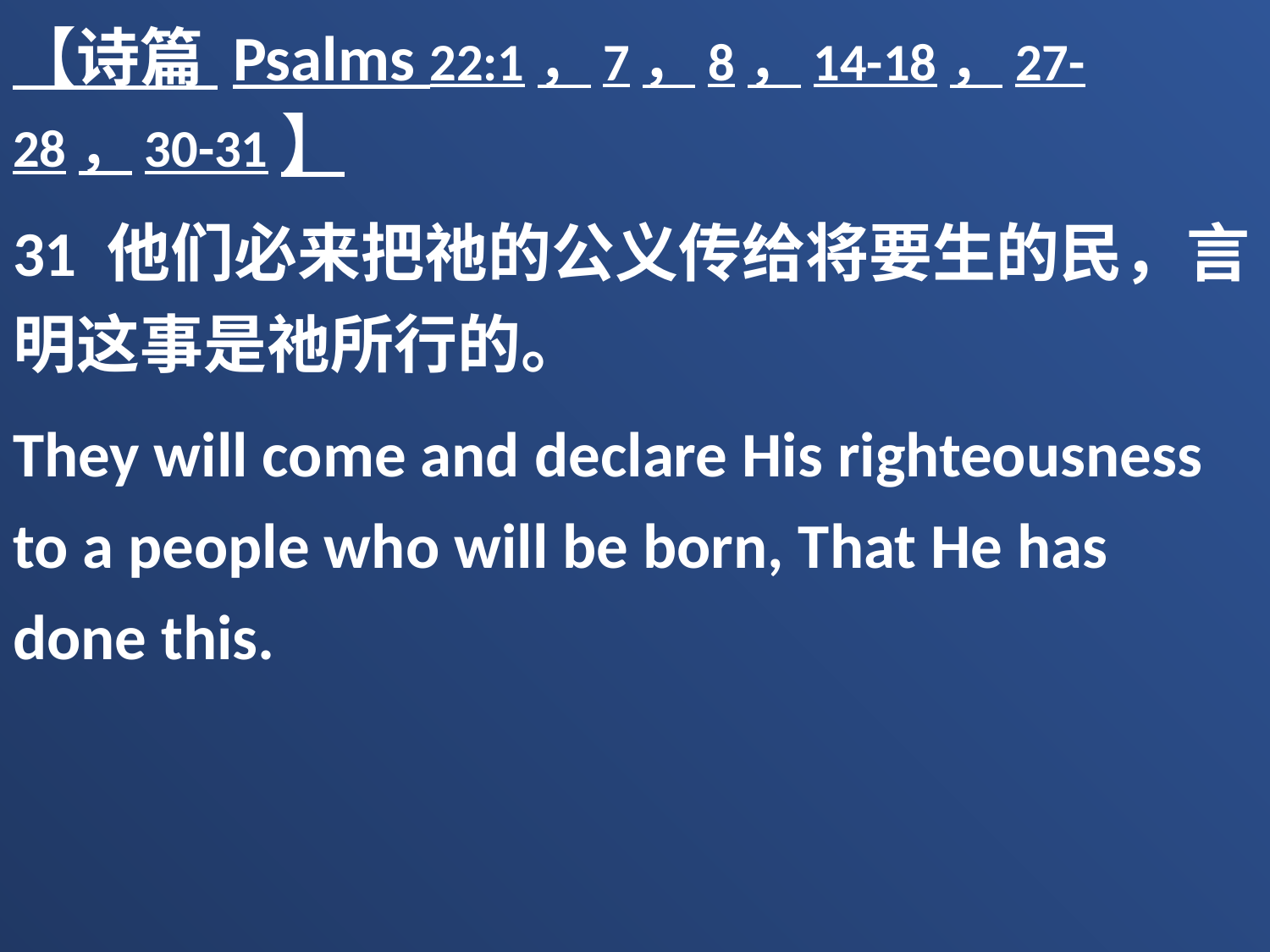

【诗篇 Psalms 22:1，7，8，14-18，27-28，30-31】
31 他们必来把祂的公义传给将要生的民，言明这事是祂所行的。
They will come and declare His righteousness to a people who will be born, That He has done this.